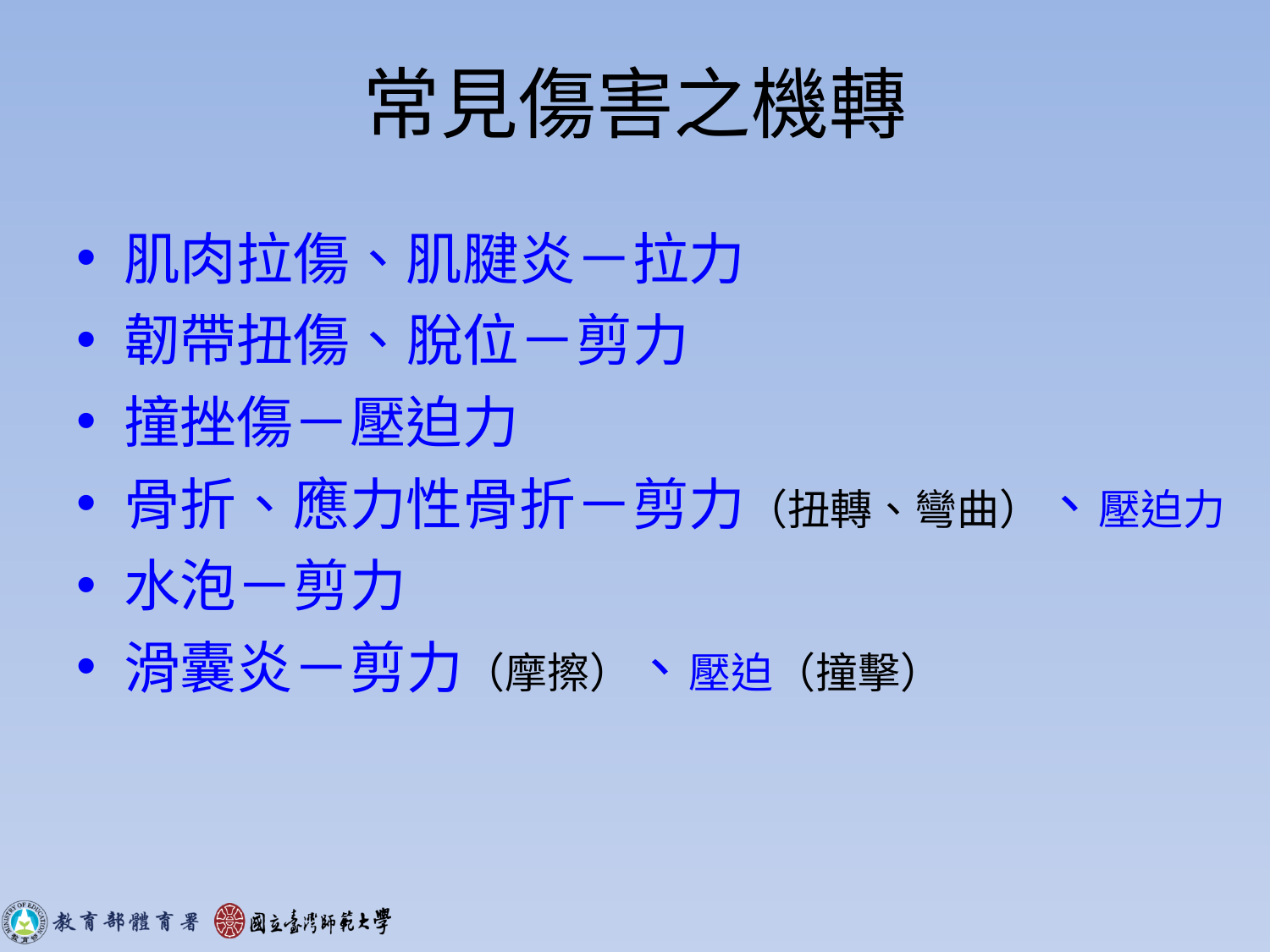

# 常見傷害之機轉
肌肉拉傷、肌腱炎－拉力
韌帶扭傷、脫位－剪力
撞挫傷－壓迫力
骨折、應力性骨折－剪力（扭轉、彎曲）、壓迫力
水泡－剪力
滑囊炎－剪力（摩擦）、壓迫（撞擊）